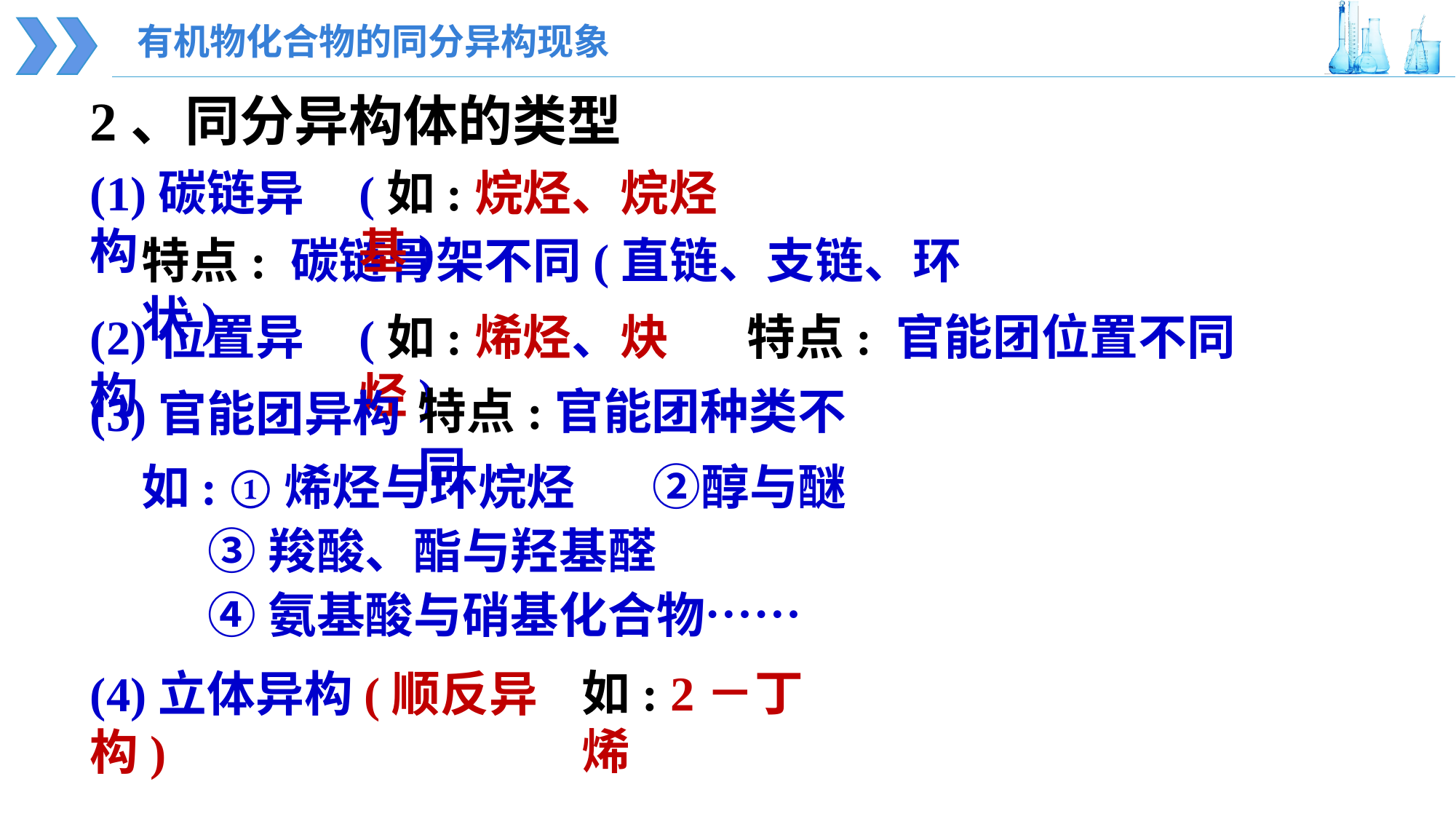

有机物化合物的同分异构现象
2、同分异构体的类型
(1)碳链异构
(如:烷烃、烷烃基)
特点: 碳链骨架不同(直链、支链、环状)
(2)位置异构
(如:烯烃、炔烃)
特点: 官能团位置不同
特点:官能团种类不同
(3)官能团异构
如: ①烯烃与环烷烃       ②醇与醚
      ③羧酸、酯与羟基醛
      ④氨基酸与硝基化合物……
如: 2－丁烯
(4)立体异构(顺反异构)